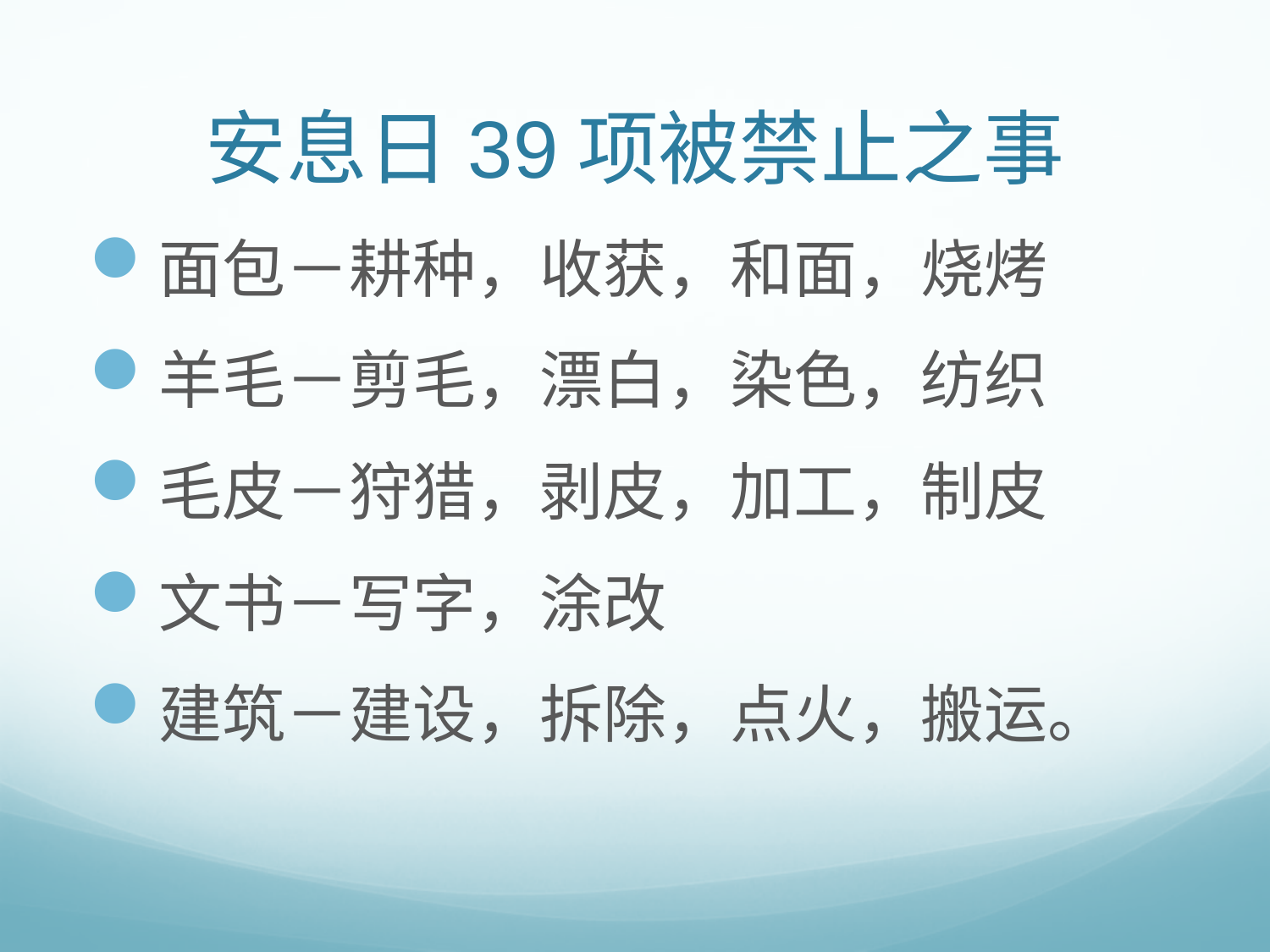

# 安息日39项被禁止之事
面包－耕种，收获，和面，烧烤
羊毛－剪毛，漂白，染色，纺织
毛皮－狩猎，剥皮，加工，制皮
文书－写字，涂改
建筑－建设，拆除，点火，搬运。